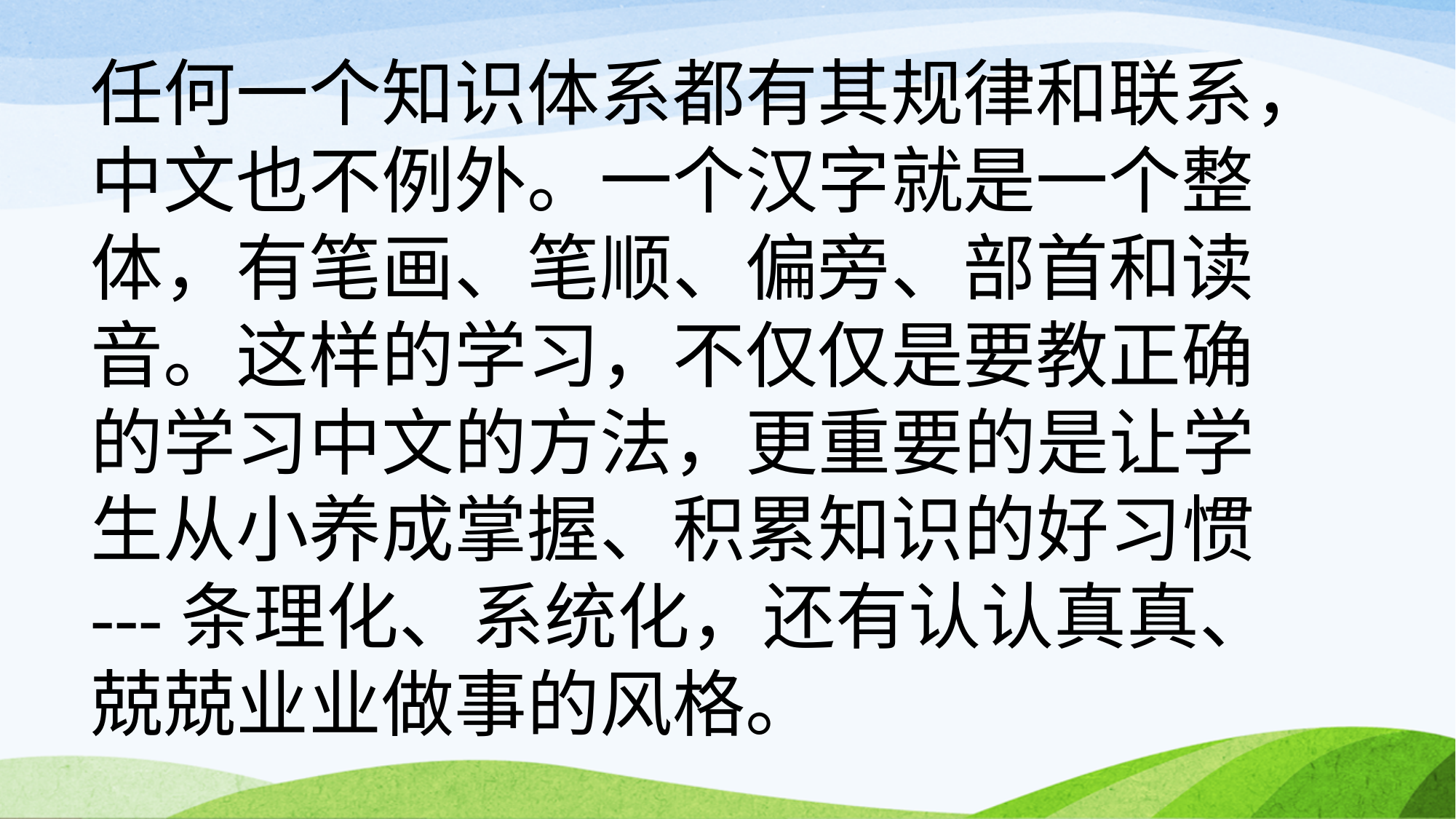

任何一个知识体系都有其规律和联系，中文也不例外。一个汉字就是一个整体，有笔画、笔顺、偏旁、部首和读音。这样的学习，不仅仅是要教正确的学习中文的方法，更重要的是让学生从小养成掌握、积累知识的好习惯
---条理化、系统化，还有认认真真、兢兢业业做事的风格。